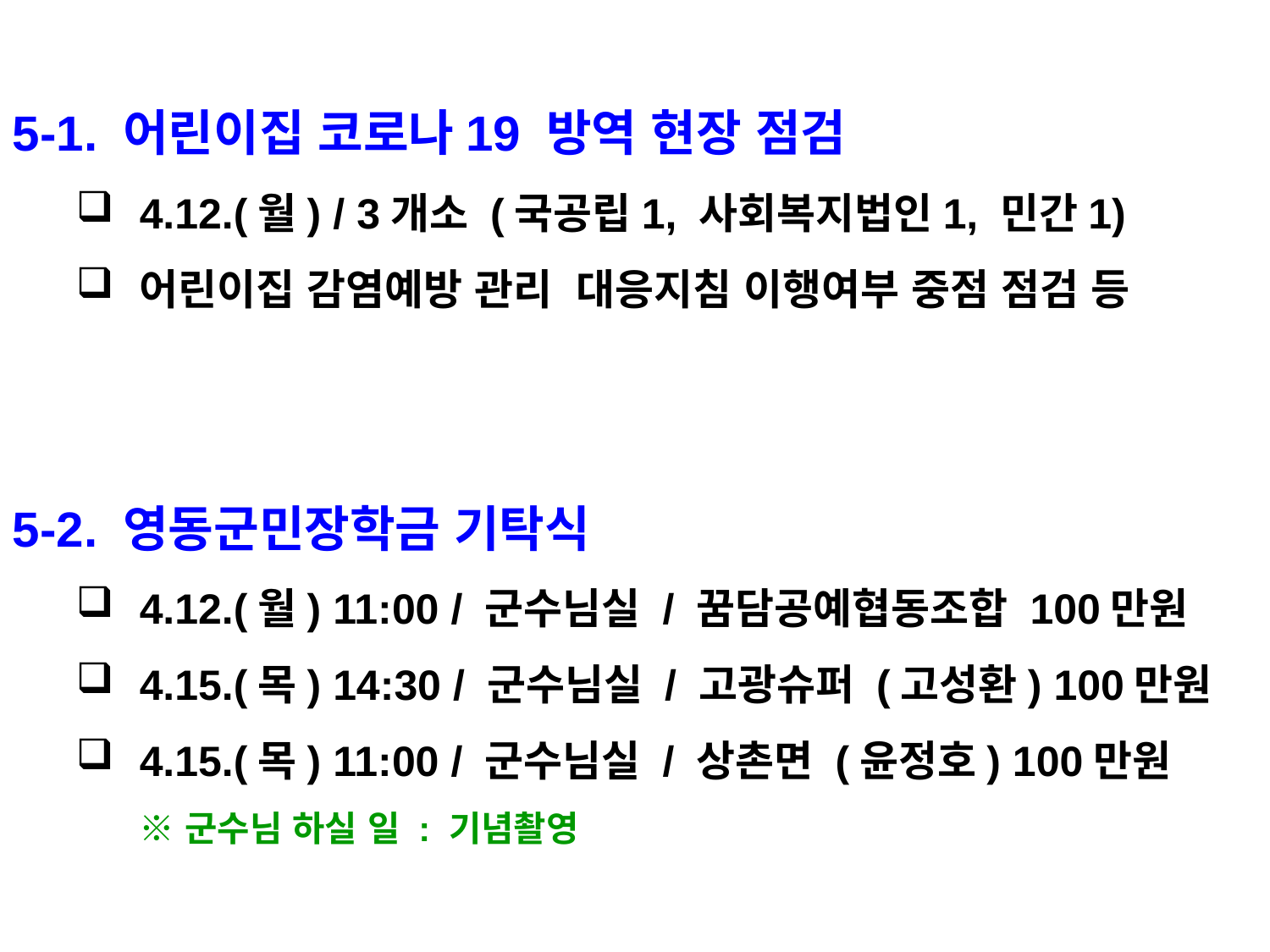

5-1. 어린이집 코로나19 방역 현장 점검
4.12.(월) / 3개소 (국공립1, 사회복지법인1, 민간1)
어린이집 감염예방 관리  대응지침 이행여부 중점 점검 등
5-2. 영동군민장학금 기탁식
4.12.(월) 11:00 / 군수님실 / 꿈담공예협동조합 100만원
4.15.(목) 14:30 / 군수님실 / 고광슈퍼 (고성환) 100만원
4.15.(목) 11:00 / 군수님실 / 상촌면 (윤정호) 100만원
※ 군수님 하실 일 : 기념촬영